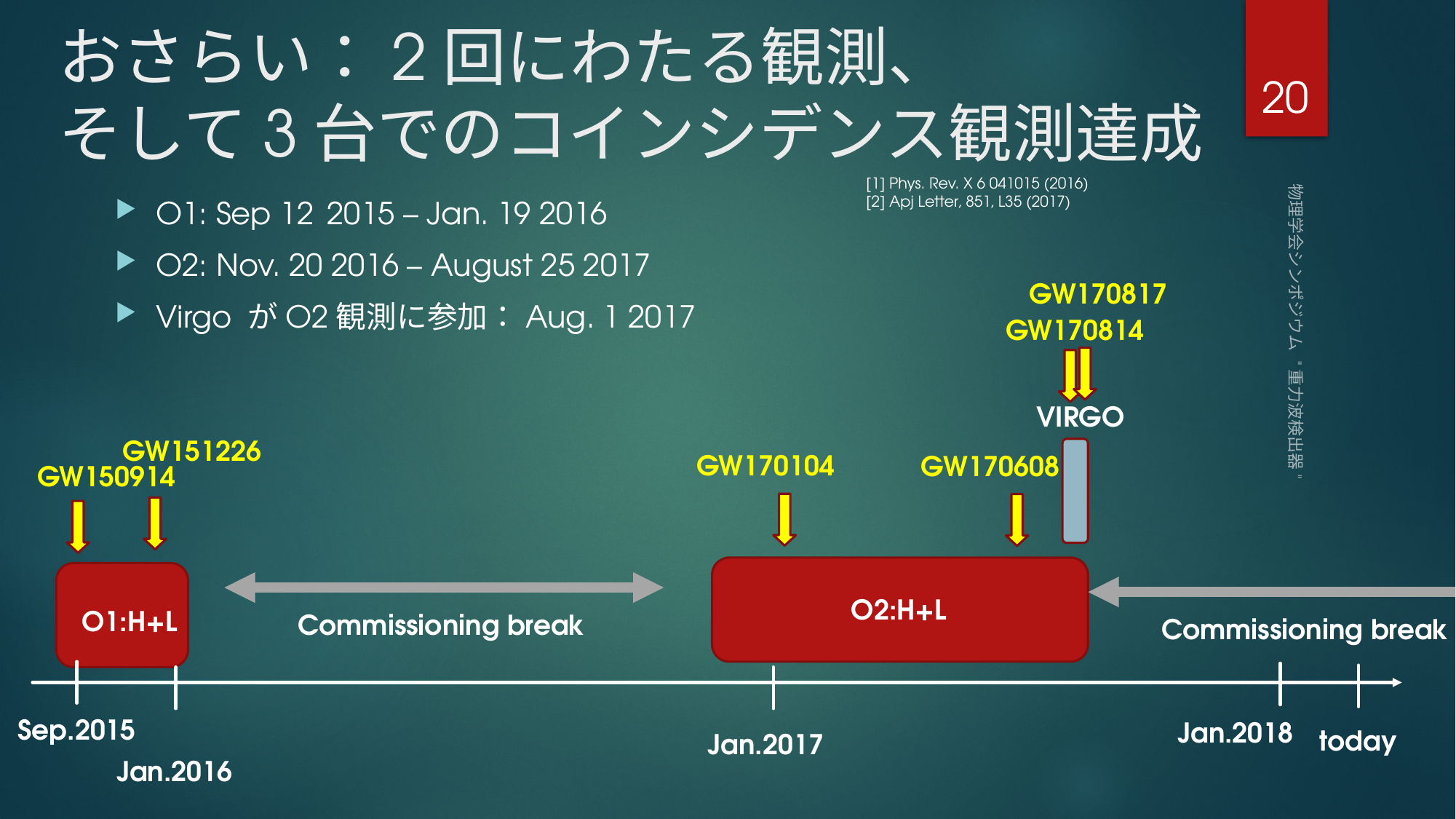

# おさらい：2回にわたる観測、 そして3台でのコインシデンス観測達成
20
[1] Phys. Rev. X 6 041015 (2016)
[2] Apj Letter, 851, L35 (2017)
O1: Sep 12  2015 – Jan. 19 2016
O2: Nov. 20 2016 – August 25 2017
Virgo がO2観測に参加：Aug. 1 2017
GW170817
GW170814

物理学会シンポジウム "重力波検出器"
VIRGO
GW151226

GW170104
GW170608
GW150914

O2:H+L
O1:H+L
Commissioning break
Commissioning break
Sep.2015
Jan.2018
today
Jan.2017
Jan.2016